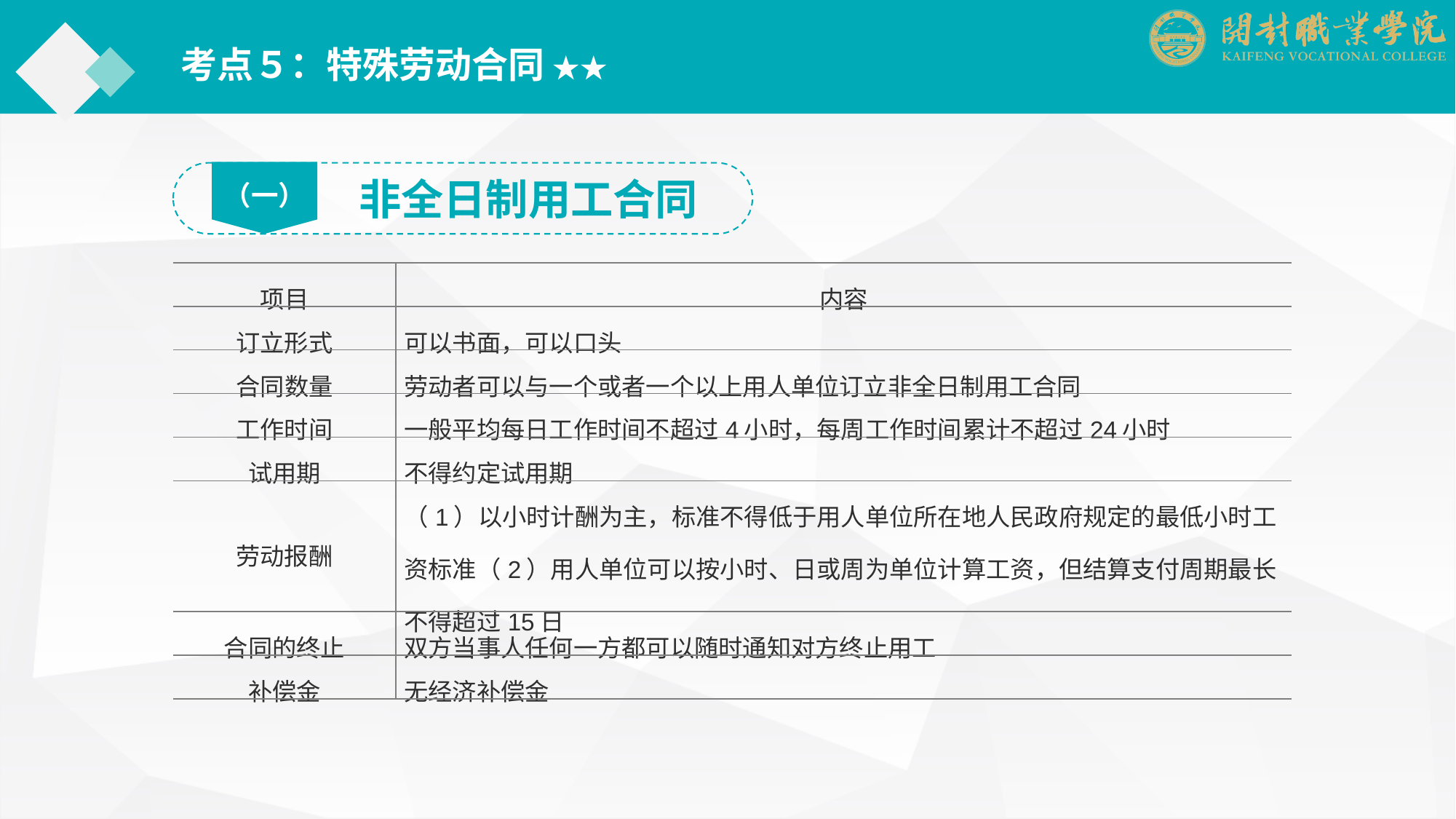

考点５：特殊劳动合同 ★★
（一）

非全日制用工合同
| 项目 | 内容 |
| --- | --- |
| 订立形式 | 可以书面，可以口头 |
| 合同数量 | 劳动者可以与一个或者一个以上用人单位订立非全日制用工合同 |
| 工作时间 | 一般平均每日工作时间不超过4小时，每周工作时间累计不超过24小时 |
| 试用期 | 不得约定试用期 |
| 劳动报酬 | （1）以小时计酬为主，标准不得低于用人单位所在地人民政府规定的最低小时工资标准（2）用人单位可以按小时、日或周为单位计算工资，但结算支付周期最长不得超过15日 |
| 合同的终止 | 双方当事人任何一方都可以随时通知对方终止用工 |
| 补偿金 | 无经济补偿金 |